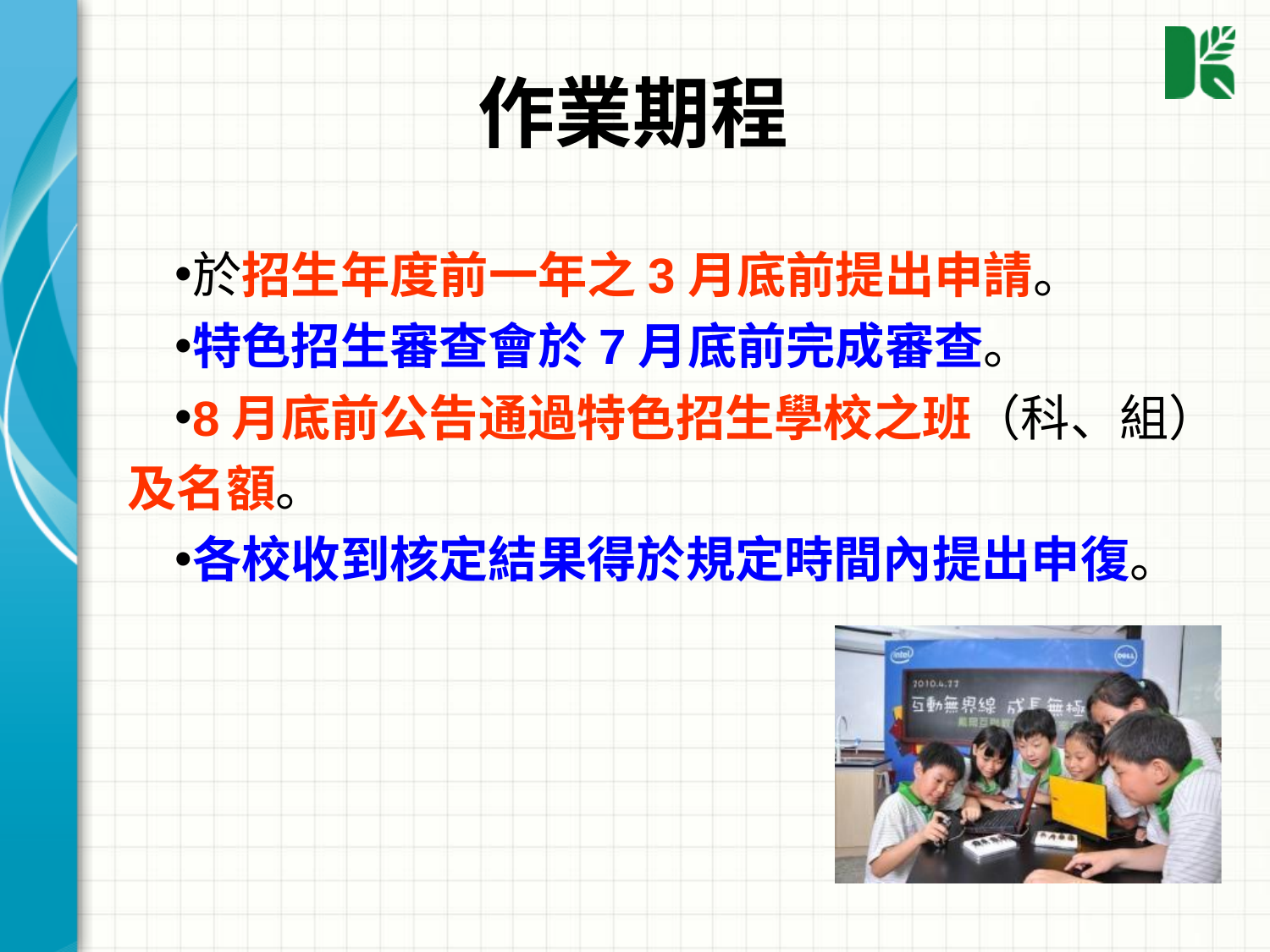

# 作業期程
於招生年度前一年之3月底前提出申請。
特色招生審查會於7月底前完成審查。
8月底前公告通過特色招生學校之班（科、組）及名額。
各校收到核定結果得於規定時間內提出申復。